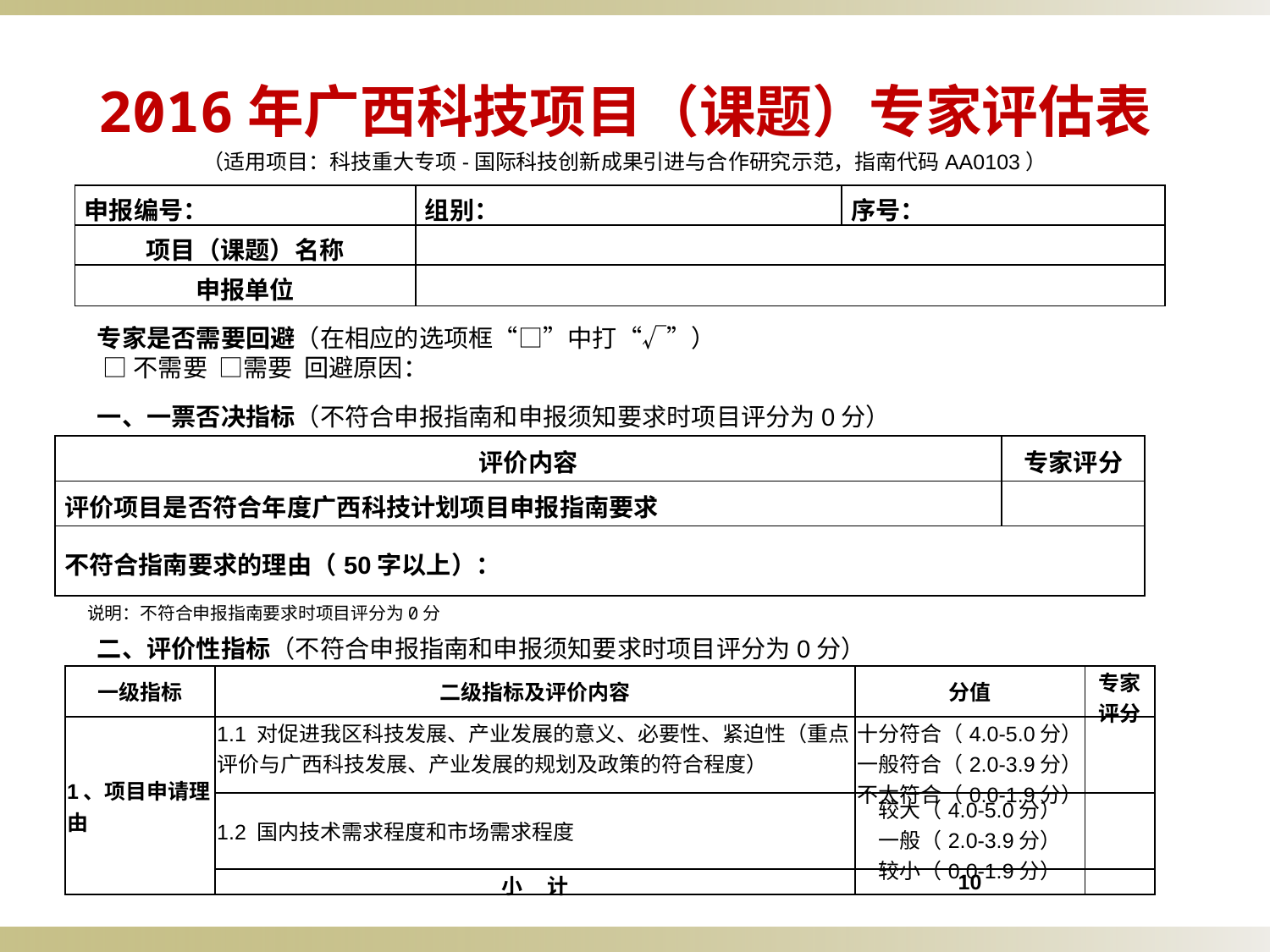

2016年广西科技项目（课题）专家评估表
（适用项目：科技重大专项-国际科技创新成果引进与合作研究示范，指南代码AA0103）

| 申报编号： | 组别： | 序号： |
| --- | --- | --- |
| 项目（课题）名称 |  |  |
| 申报单位 |  |  |
专家是否需要回避（在相应的选项框“□”中打“√”）
 □不需要  □需要  回避原因：
一、一票否决指标（不符合申报指南和申报须知要求时项目评分为0分）
| 评价内容 | 专家评分 |
| --- | --- |
| 评价项目是否符合年度广西科技计划项目申报指南要求 |  |
| 不符合指南要求的理由（50字以上）： |  |
说明：不符合申报指南要求时项目评分为0分
二、评价性指标（不符合申报指南和申报须知要求时项目评分为0分）
| 一级指标 | 二级指标及评价内容 | 分值 | 专家 评分 |
| --- | --- | --- | --- |
| 1、项目申请理由 | 1.1 对促进我区科技发展、产业发展的意义、必要性、紧迫性（重点评价与广西科技发展、产业发展的规划及政策的符合程度） | 十分符合（4.0-5.0分） 一般符合（2.0-3.9分） 不太符合（0.0-1.9分） |  |
|  | 1.2 国内技术需求程度和市场需求程度 | 较大（4.0-5.0分） 一般（2.0-3.9分） 较小（0.0-1.9分） |  |
|  | 小 计 | 10 |  |